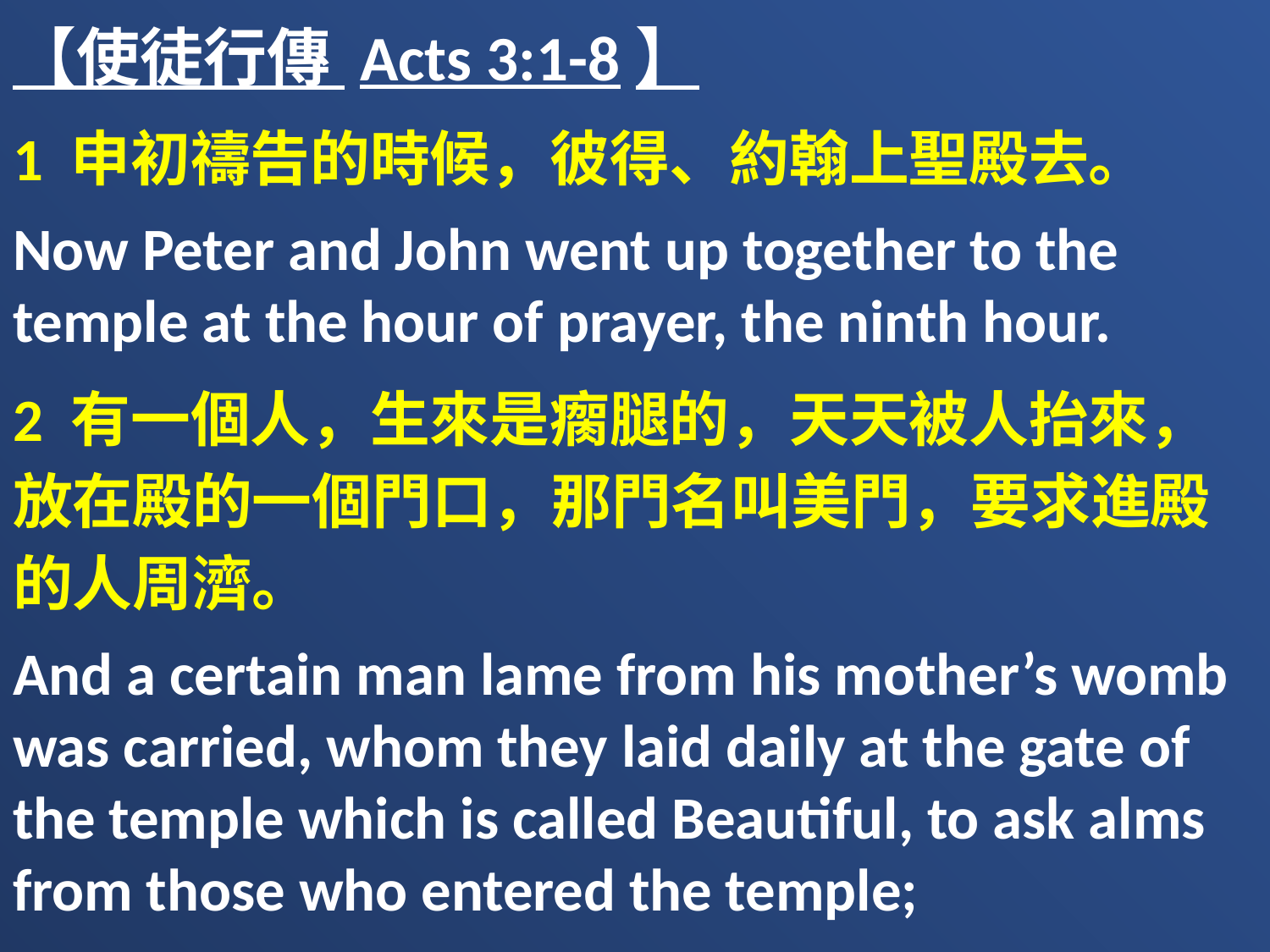

【使徒行傳 Acts 3:1-8】
1 申初禱告的時候，彼得、約翰上聖殿去。
Now Peter and John went up together to the temple at the hour of prayer, the ninth hour.
2 有一個人，生來是瘸腿的，天天被人抬來，放在殿的一個門口，那門名叫美門，要求進殿的人周濟。
And a certain man lame from his mother’s womb was carried, whom they laid daily at the gate of the temple which is called Beautiful, to ask alms from those who entered the temple;